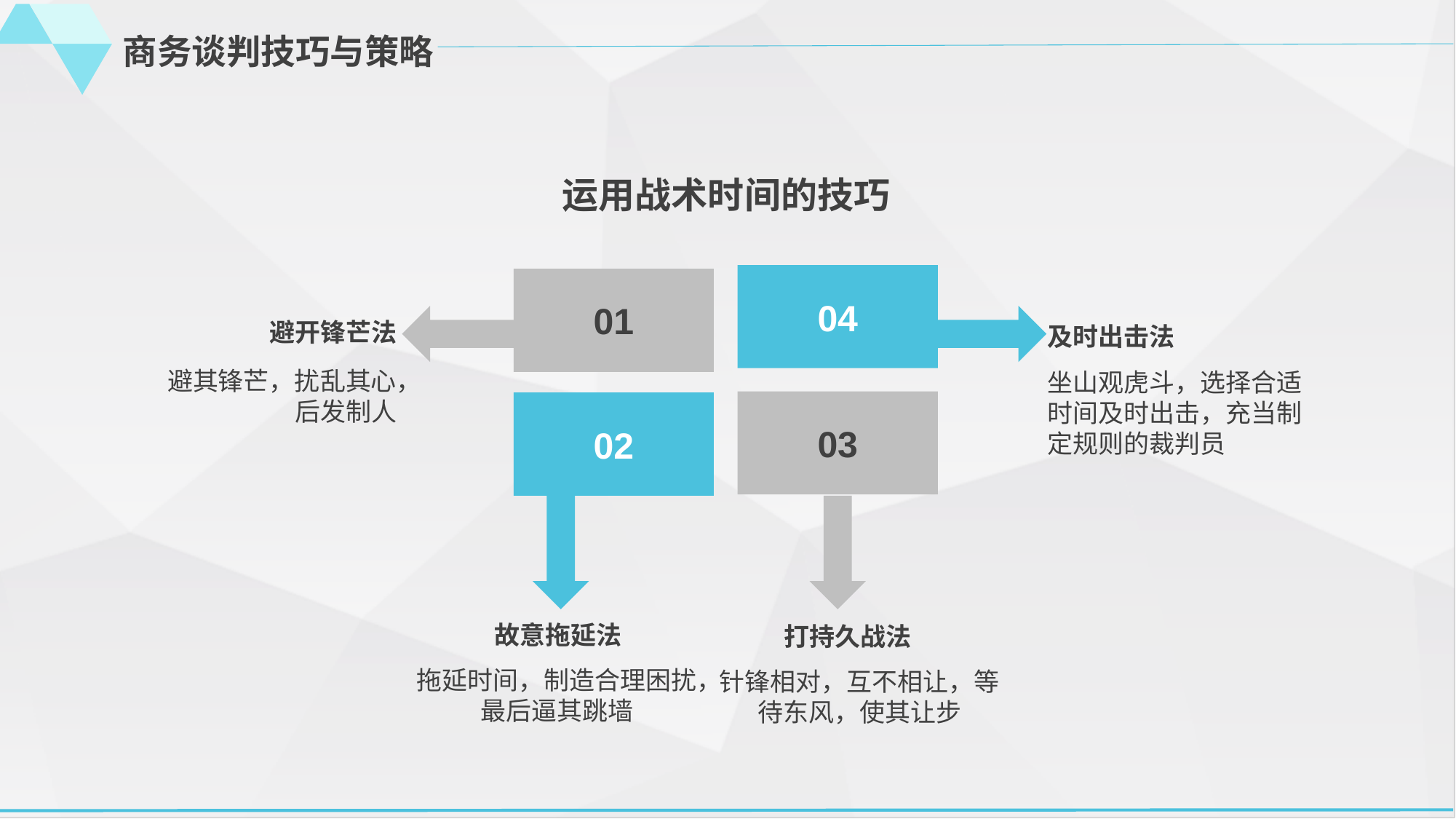

商务谈判技巧与策略

运用战术时间的技巧
04
01

避开锋芒法
及时出击法
避其锋芒，扰乱其心，后发制人
坐山观虎斗，选择合适时间及时出击，充当制定规则的裁判员
03
02

故意拖延法
打持久战法
拖延时间，制造合理困扰，最后逼其跳墙
针锋相对，互不相让，等待东风，使其让步